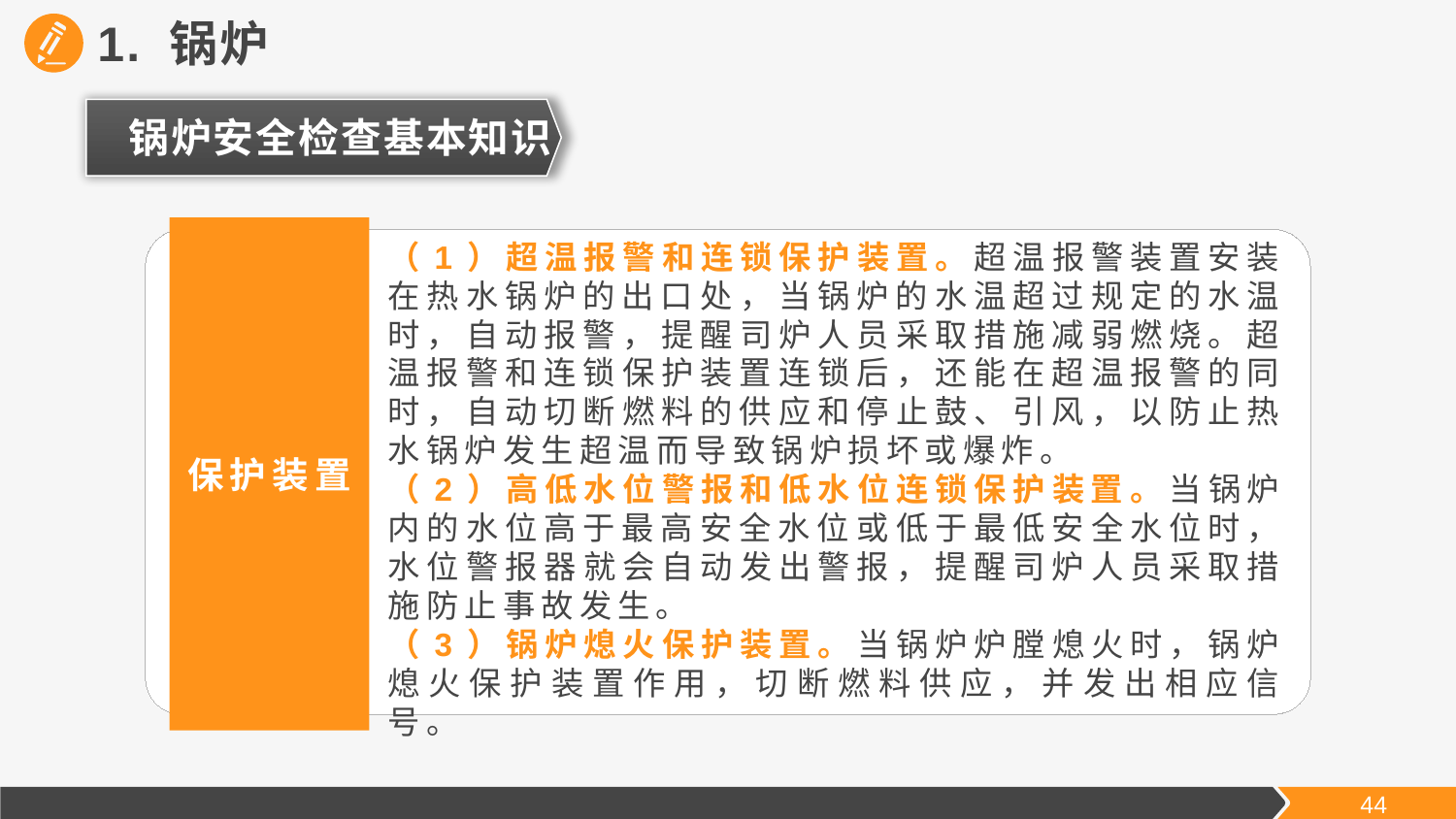

1. 锅炉

锅炉安全检查基本知识
保护装置

（1）超温报警和连锁保护装置。超温报警装置安装在热水锅炉的出口处，当锅炉的水温超过规定的水温时，自动报警，提醒司炉人员采取措施减弱燃烧。超温报警和连锁保护装置连锁后，还能在超温报警的同时，自动切断燃料的供应和停止鼓、引风，以防止热水锅炉发生超温而导致锅炉损坏或爆炸。
（2）高低水位警报和低水位连锁保护装置。当锅炉内的水位高于最高安全水位或低于最低安全水位时，水位警报器就会自动发出警报，提醒司炉人员采取措施防止事故发生。
（3）锅炉熄火保护装置。当锅炉炉膛熄火时，锅炉熄火保护装置作用，切断燃料供应，并发出相应信号。